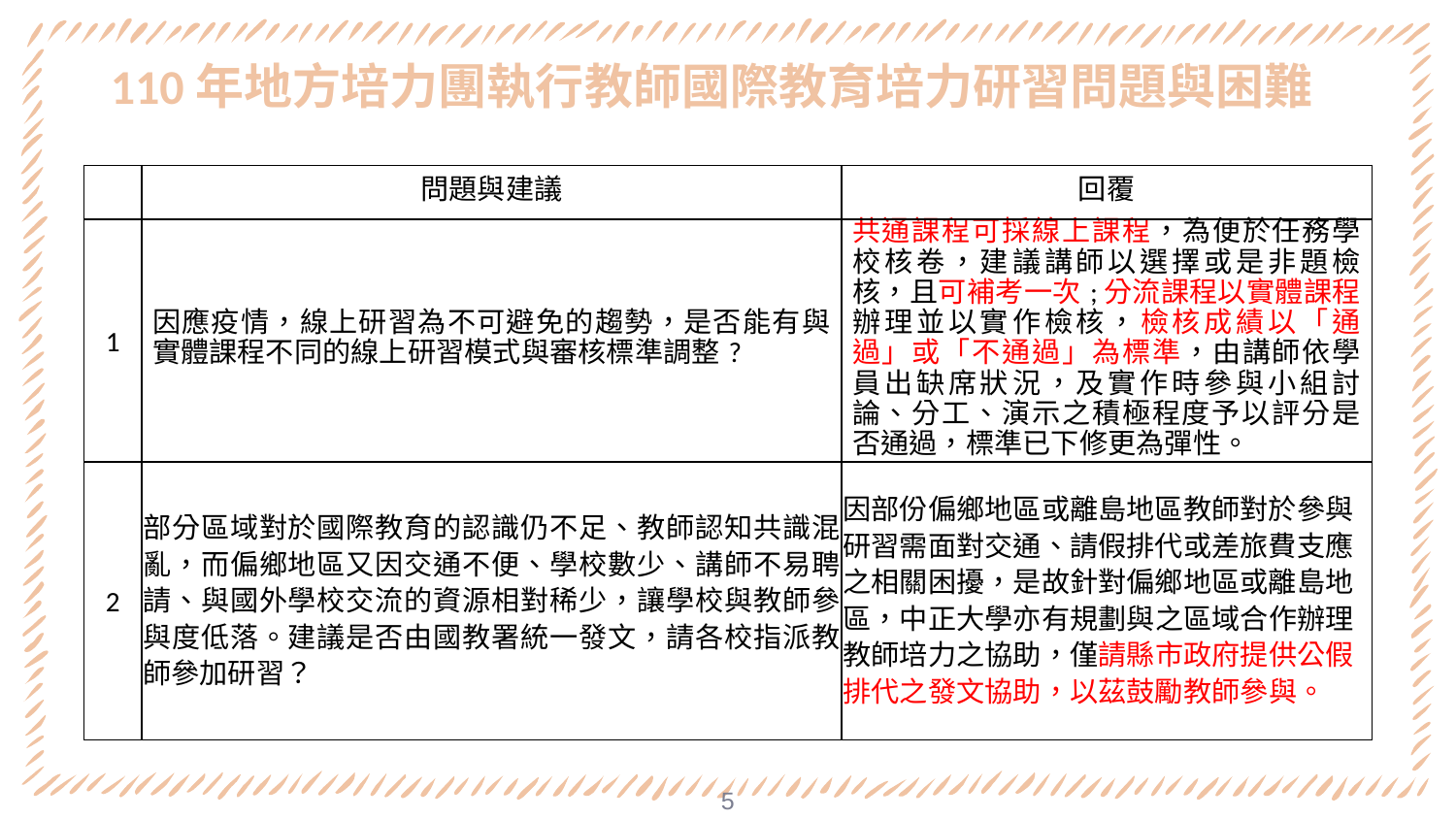

# 110年地方培力團執行教師國際教育培力研習問題與困難
|  | 問題與建議 | 回覆 |
| --- | --- | --- |
| 1 | 因應疫情，線上研習為不可避免的趨勢，是否能有與實體課程不同的線上研習模式與審核標準調整? | 共通課程可採線上課程，為便於任務學校核卷，建議講師以選擇或是非題檢核，且可補考一次;分流課程以實體課程辦理並以實作檢核，檢核成績以「通過」或「不通過」為標準，由講師依學員出缺席狀況，及實作時參與小組討論、分工、演示之積極程度予以評分是否通過，標準已下修更為彈性。 |
| 2 | 部分區域對於國際教育的認識仍不足、教師認知共識混亂，而偏鄉地區又因交通不便、學校數少、講師不易聘請、與國外學校交流的資源相對稀少，讓學校與教師參與度低落。建議是否由國教署統一發文，請各校指派教師參加研習？ | 因部份偏鄉地區或離島地區教師對於參與研習需面對交通、請假排代或差旅費支應之相關困擾，是故針對偏鄉地區或離島地區，中正大學亦有規劃與之區域合作辦理教師培力之協助，僅請縣市政府提供公假排代之發文協助，以茲鼓勵教師參與。 |
5